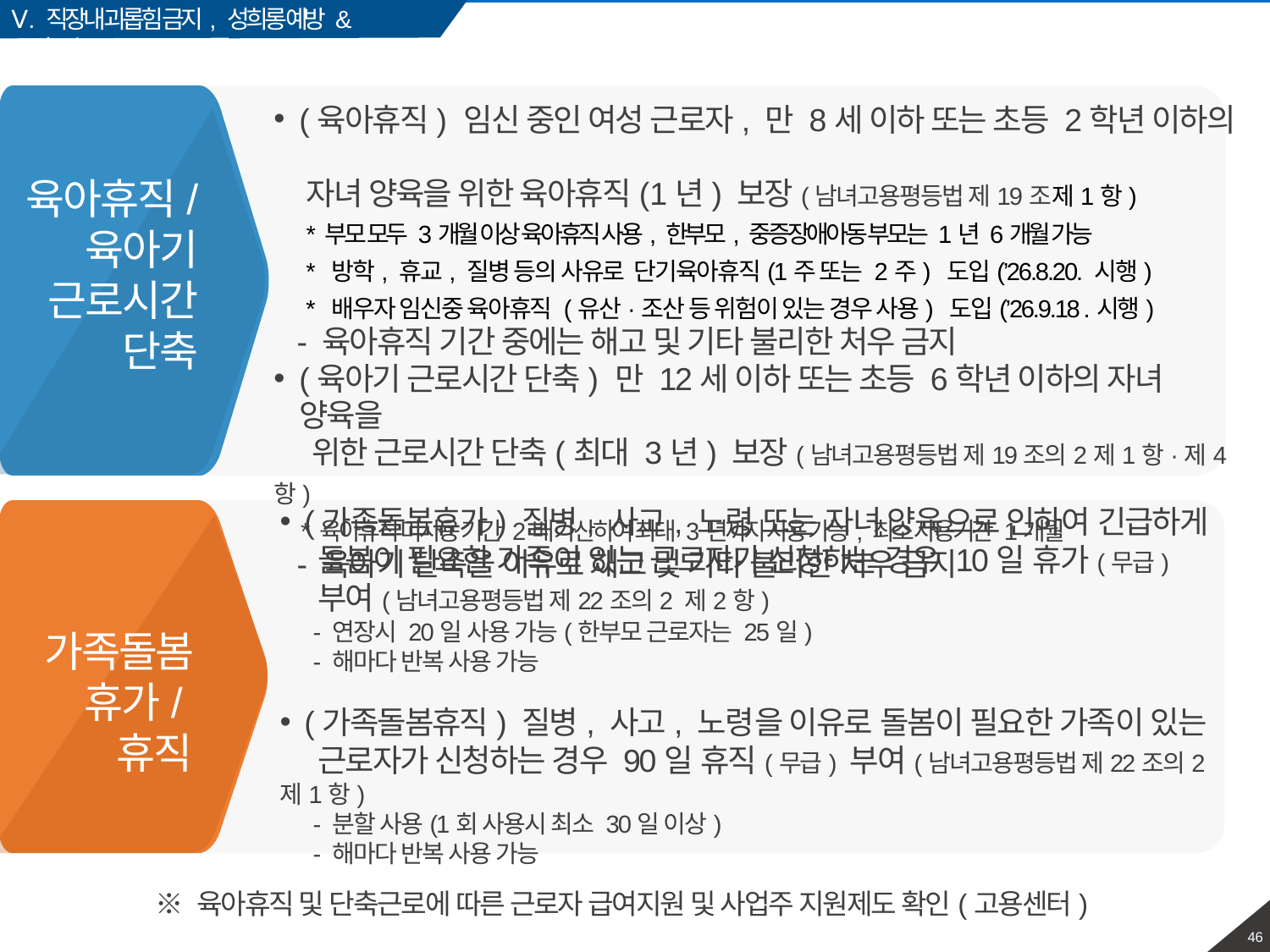

Ⅴ.  직장내 괴롭힘 금지,  성희롱 예방 & 모성보호

육아휴직/
육아기
근로시간
단축
(육아휴직) 임신 중인 여성 근로자, 만 8세 이하 또는 초등 2학년 이하의
 자녀 양육을 위한 육아휴직(1년) 보장(남녀고용평등법 제19조제1항)
 * 부모 모두 3개월 이상 육아휴직 사용, 한부모, 중증장애아동 부모는 1년 6개월 가능
      *  방학, 휴교, 질병 등의 사유로  단기육아휴직(1주 또는 2주)  도입(’26.8.20. 시행)
      *  배우자 임신중 육아휴직 (유산·조산 등 위험이 있는 경우 사용)  도입(’26.9.18 .시행)
   - 육아휴직 기간 중에는 해고 및 기타 불리한 처우 금지
(육아기 근로시간 단축) 만 12세 이하 또는 초등 6학년 이하의 자녀 양육을
    위한 근로시간 단축(최대 3년) 보장(남녀고용평등법 제19조의2제1항·제4항)
       * 육아휴직 미사용 기간 2배 가산하여 최대 3년까지 사용 가능, 최소 사용기간 1개월
   - 육아기 단축을 이유로 해고 및 기타 불리한 처우 금지
(가족돌봄휴가) 질병, 사고, 노령 또는 자녀 양육으로 인하여 긴급하게
    돌봄이 필요한 가족이 있는 근로자가 신청하는 경우 10일 휴가(무급)
    부여(남녀고용평등법 제22조의2 제2항)
      - 연장시 20일 사용 가능(한부모 근로자는 25일)
      - 해마다 반복 사용 가능

(가족돌봄휴직) 질병, 사고, 노령을 이유로 돌봄이 필요한 가족이 있는
    근로자가 신청하는 경우 90일 휴직(무급) 부여(남녀고용평등법 제22조의2 제1항)
      - 분할 사용(1회 사용시 최소 30일 이상)
      - 해마다 반복 사용 가능

가족돌봄휴가/휴직
 ※ 육아휴직 및 단축근로에 따른 근로자 급여지원 및 사업주 지원제도 확인(고용센터)

46